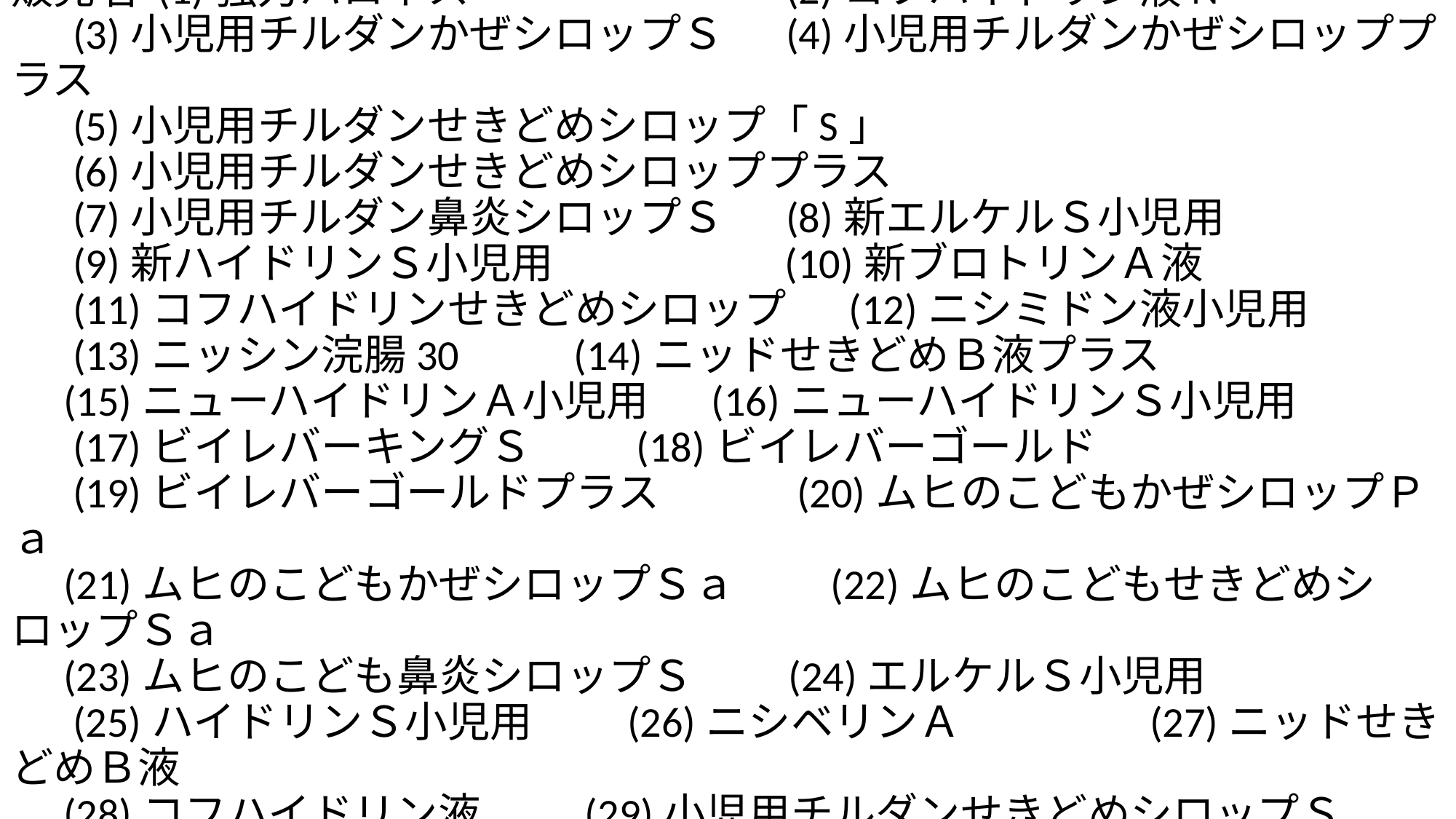

# 販売名 (1)強力バロネス　　　　　　　 (2)コフハイドリン液N 　 (3)小児用チルダンかぜシロップＳ　 (4)小児用チルダンかぜシロッププラス 　 (5)小児用チルダンせきどめシロップ「S」 　 (6)小児用チルダンせきどめシロッププラス 　 (7)小児用チルダン鼻炎シロップＳ　 (8)新エルケルＳ小児用　 　 (9)新ハイドリンＳ小児用　　　　　 (10)新ブロトリンＡ液 　 (11)コフハイドリンせきどめシロップ　 (12)ニシミドン液小児用 　 (13)ニッシン浣腸30　　 (14)ニッドせきどめＢ液プラス　 　(15)ニューハイドリンＡ小児用　 (16)ニューハイドリンＳ小児用　 　 (17)ビイレバーキングＳ　　 (18)ビイレバーゴールド 　 (19)ビイレバーゴールドプラス　　　(20)ムヒのこどもかぜシロップＰａ 　(21)ムヒのこどもかぜシロップＳａ　　(22)ムヒのこどもせきどめシロップＳａ 　(23)ムヒのこども鼻炎シロップＳ　　(24)エルケルＳ小児用 　 (25)ハイドリンＳ小児用　　(26)ニシベリンＡ　　　　 (27)ニッドせきどめＢ液 　(28)コフハイドリン液　　 (29)小児用チルダンせきどめシロップＳ 　 (30)ビイレバーキングテオドール錠１００ｍｇ　　　　　　　製品回収